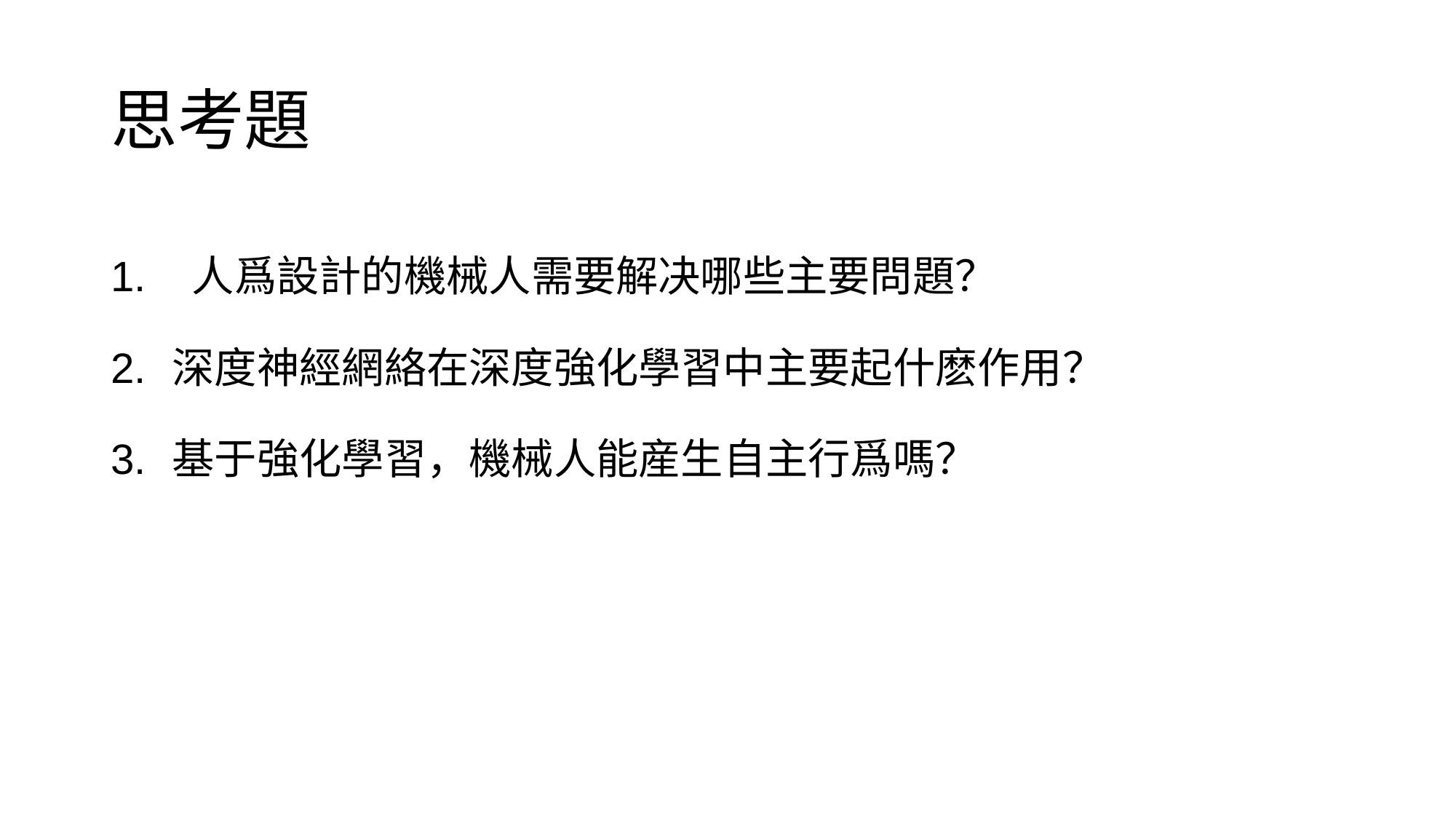

# 思考題
 人爲設計的機械人需要解决哪些主要問題？
深度神經網絡在深度強化學習中主要起什麽作用？
基于強化學習，機械人能産生自主行爲嗎？